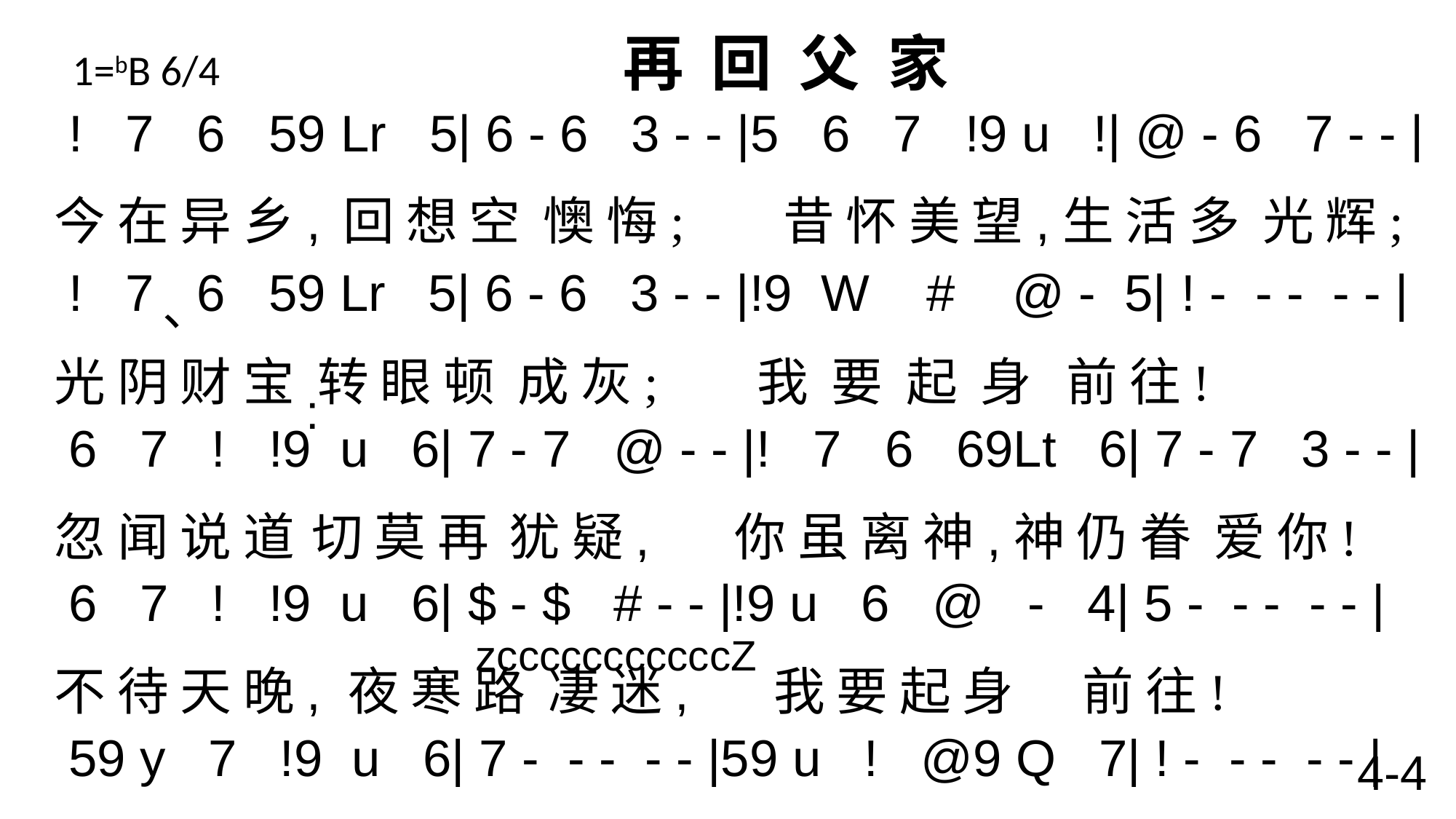

# 1=bB 6/4                                    再  回  父  家
 !   7   6   59 Lr   5| 6 - 6   3 - - |5   6   7   !9 u   !| @ - 6   7 - - |
今 在 异 乡, 回 想 空  懊 悔;      昔 怀 美 望,生 活 多  光 辉;
 !   7   6   59 Lr   5| 6 - 6   3 - - |!9  W    #    @ -  5| ! -  - -  - - |
光 阴 财 宝  转 眼 顿  成 灰;      我  要  起  身   前 往!
 6   7   !   !9  u   6| 7 - 7   @ - - |!   7   6   69Lt   6| 7 - 7   3 - - |
忽 闻 说 道  切 莫 再  犹 疑,     你 虽 离 神,神 仍 眷  爱 你!
 6   7   !   !9  u   6| $ - $   # - - |!9 u   6   @   -   4| 5 -  - -  - - |
不 待 天 晚, 夜 寒 路  凄 迷,     我 要 起 身      前 往!
 59 y   7   !9  u   6| 7 -  - -  - - |59 u   !   @9 Q   7| ! -  - -  - - |
我 今 要 归  回 父 家!                 我 今 要 归 回 父 家!
 !9  Q    !   #  -   7| $ - -   6 - - |59 y   !   79 y   7| ! -  - -  - - \
我  要  起 身     前 往!                 我 今 要 归 回 父 家。
、
:
 zcccccccccccZ
4-4